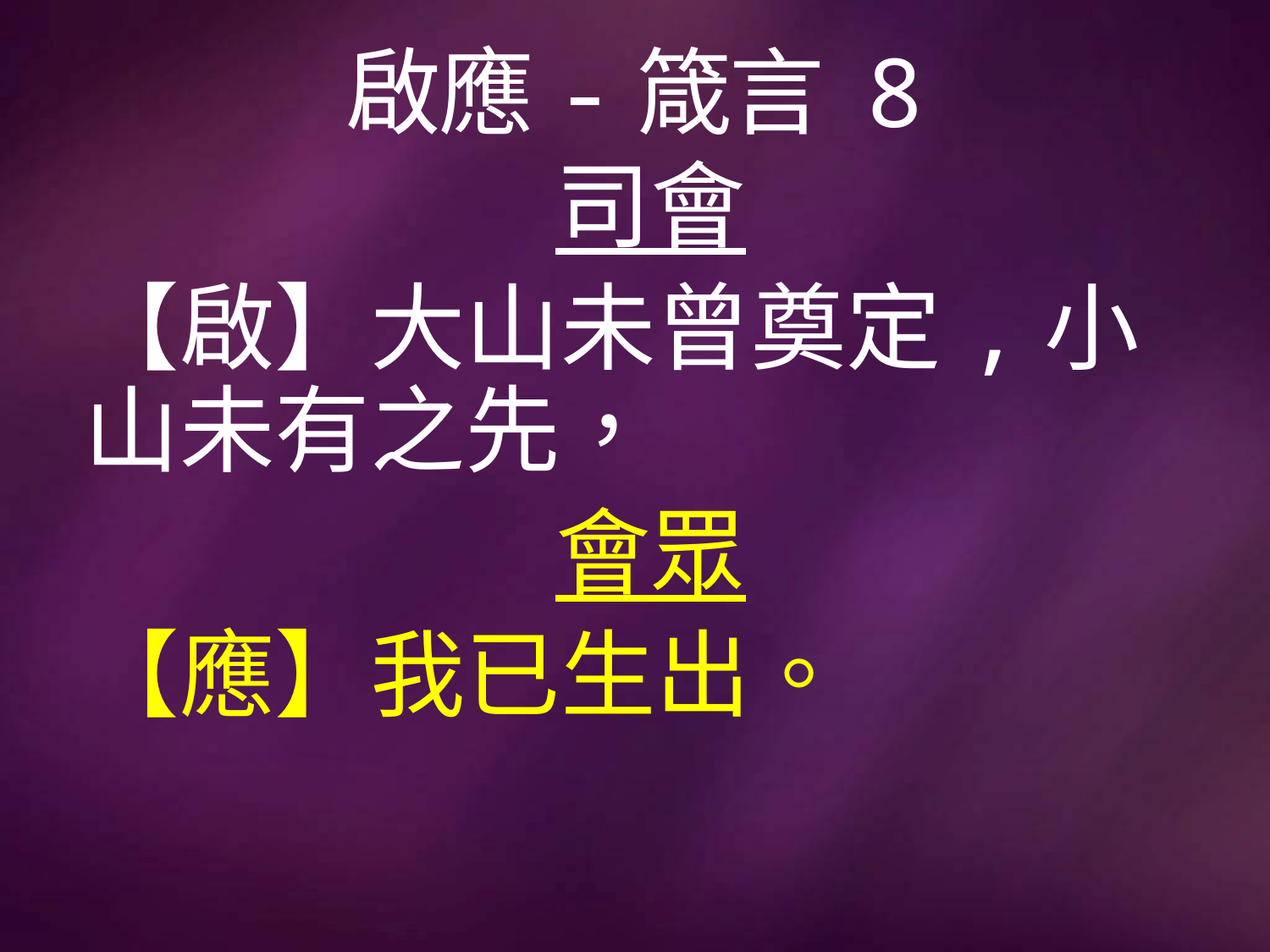

# 啟應-箴言 8
司會
【啟】大山未曾奠定,小山未有之先，
會眾
【應】我已生出。